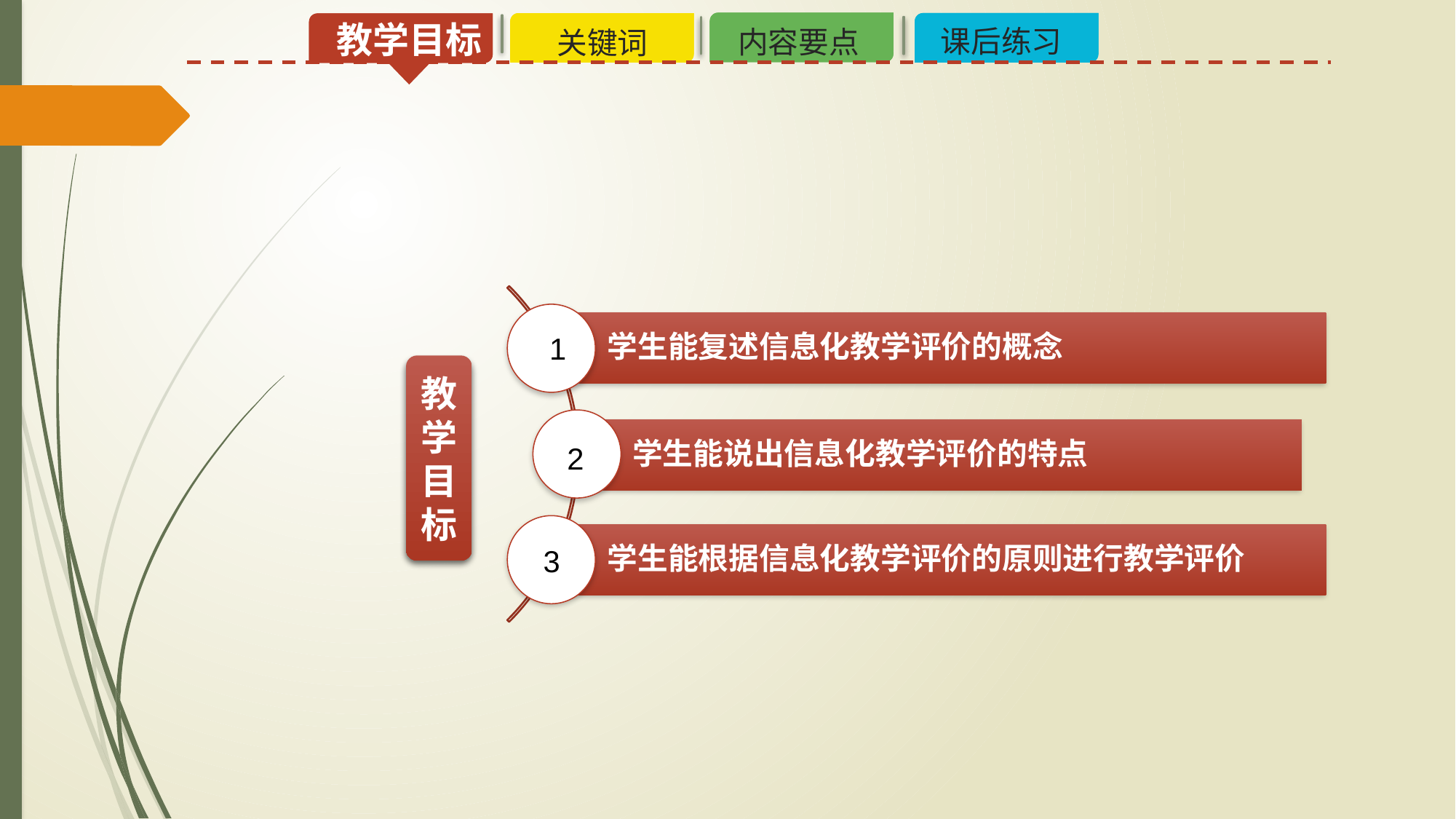

教学目标

课后练习
内容要点
关键词
学生能复述信息化教学评价的概念
学生能说出信息化教学评价的特点
学生能根据信息化教学评价的原则进行教学评价
1
教 学
目 标
2
3